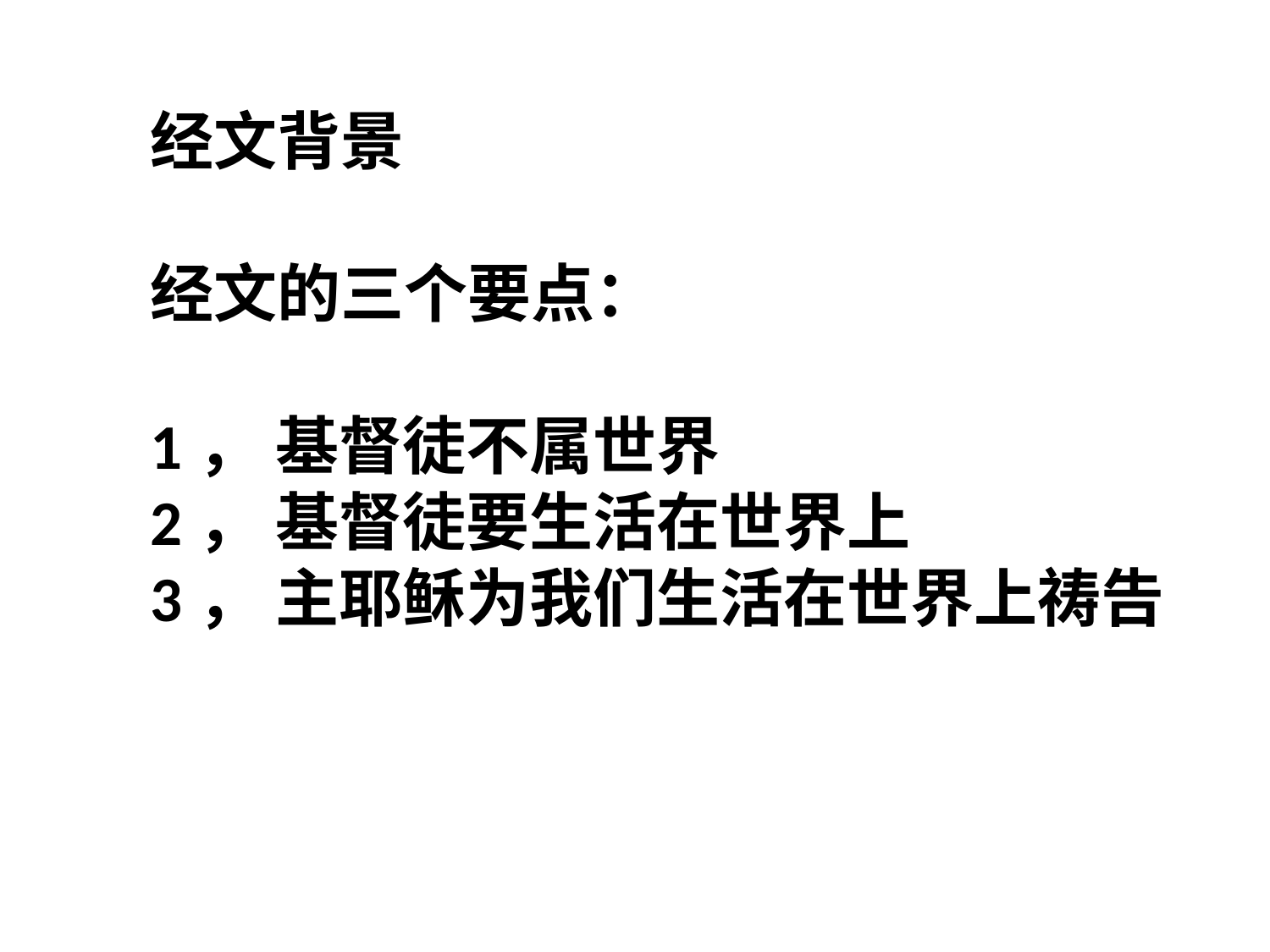

经文背景

经文的三个要点：

1， 基督徒不属世界
2， 基督徒要生活在世界上
3， 主耶稣为我们生活在世界上祷告